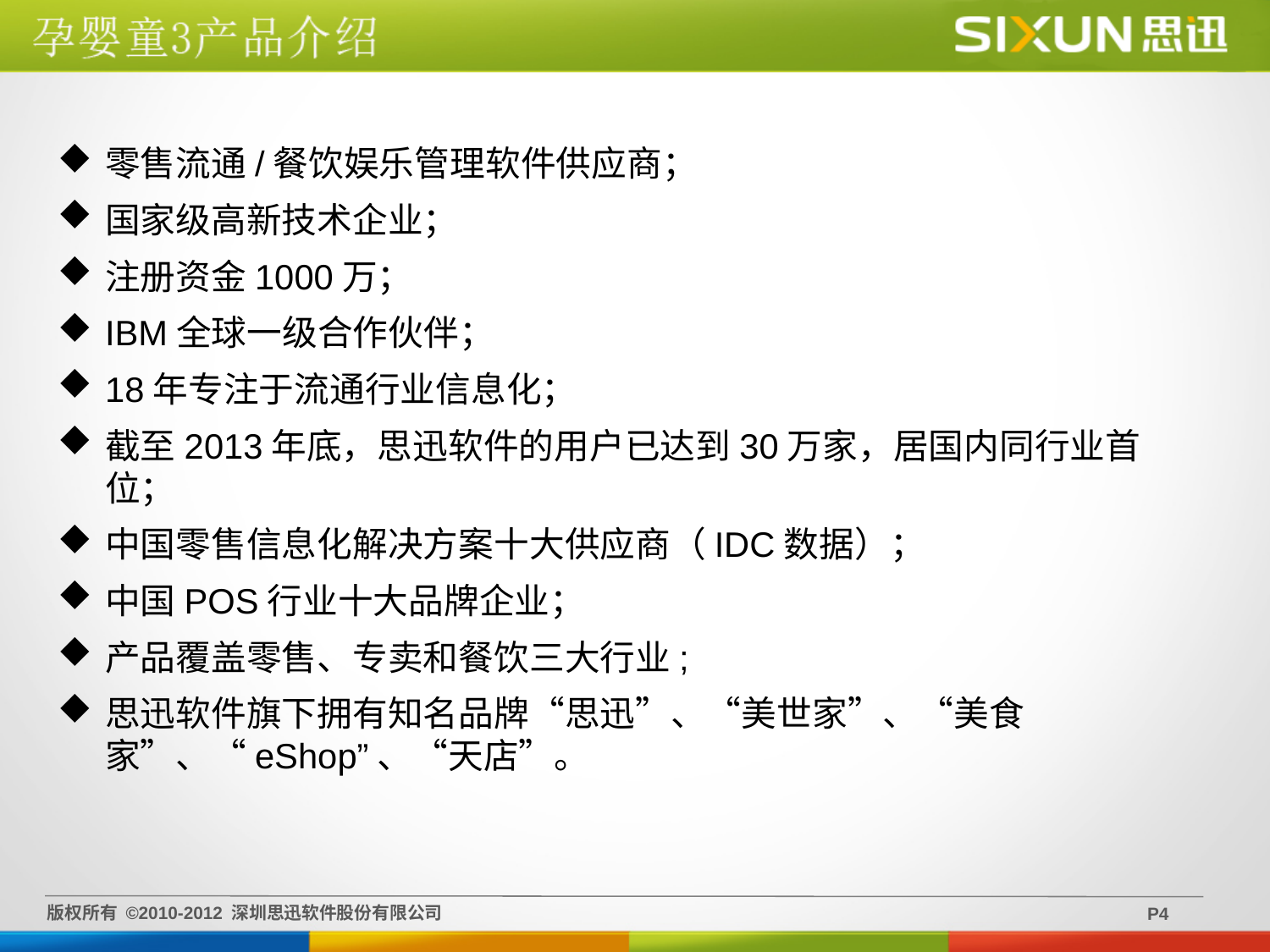

零售流通/餐饮娱乐管理软件供应商；
国家级高新技术企业；
注册资金1000万；
IBM全球一级合作伙伴；
18年专注于流通行业信息化；
截至2013年底，思迅软件的用户已达到30万家，居国内同行业首位；
中国零售信息化解决方案十大供应商（IDC数据）；
中国POS行业十大品牌企业；
产品覆盖零售、专卖和餐饮三大行业;
思迅软件旗下拥有知名品牌“思迅”、“美世家”、“美食家”、“eShop”、“天店”。